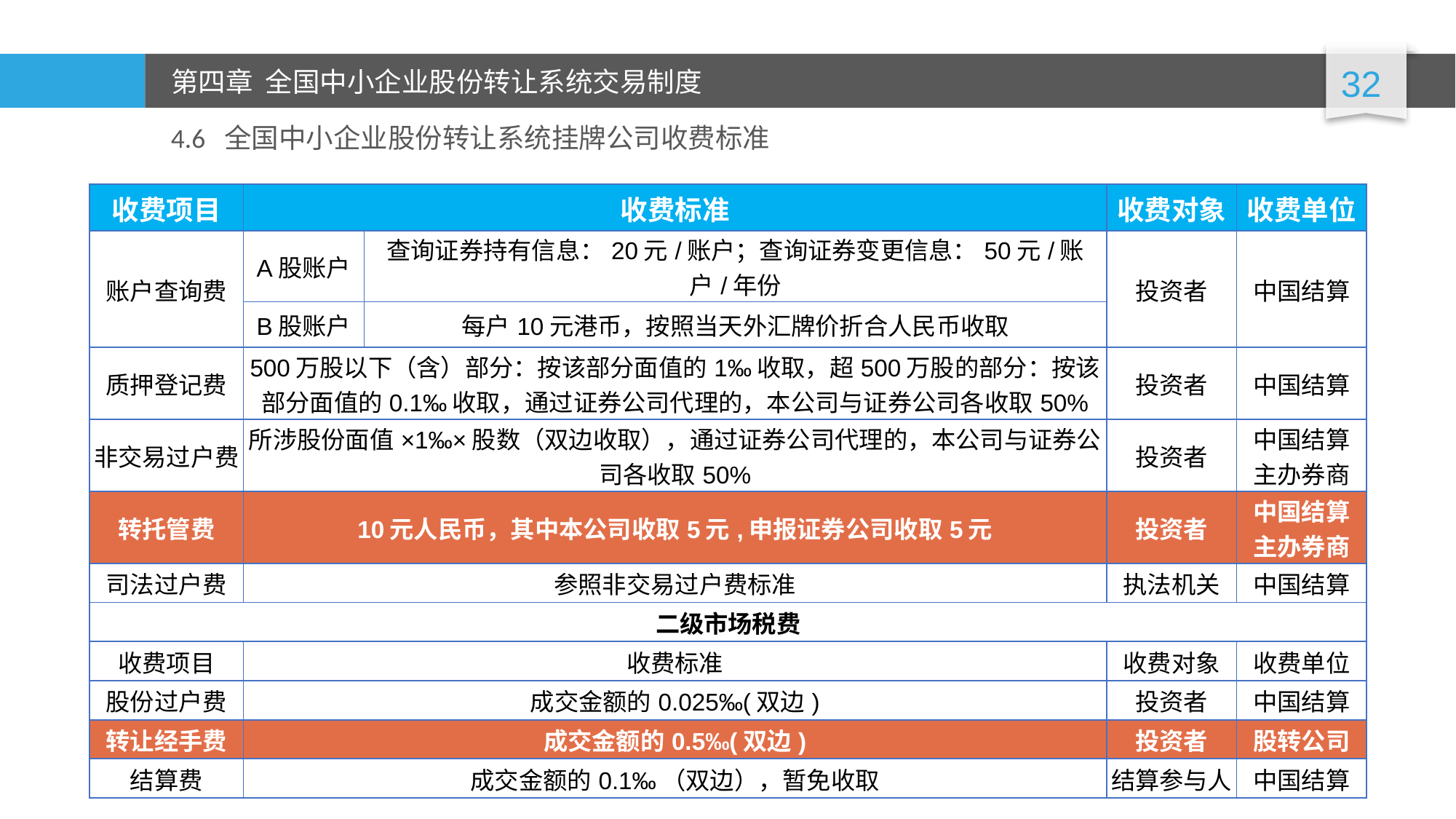

4.6  全国中小企业股份转让系统挂牌公司收费标准
| 收费项目 | 收费标准 |  | 收费对象 | 收费单位 |
| --- | --- | --- | --- | --- |
| 账户查询费 | A股账户 | 查询证券持有信息：20元/账户；查询证券变更信息：50元/账户/年份 | 投资者 | 中国结算 |
|  | B股账户 | 每户10元港币，按照当天外汇牌价折合人民币收取 |  |  |
| 质押登记费 | 500万股以下（含）部分：按该部分面值的1‰收取，超500万股的部分：按该部分面值的0.1‰收取，通过证券公司代理的，本公司与证券公司各收取50% |  | 投资者 | 中国结算 |
| 非交易过户费 | 所涉股份面值×1‰×股数（双边收取），通过证券公司代理的，本公司与证券公司各收取50% |  | 投资者 | 中国结算 主办券商 |
| 转托管费 | 10元人民币，其中本公司收取5元,申报证券公司收取5元 |  | 投资者 | 中国结算 主办券商 |
| 司法过户费 | 参照非交易过户费标准 |  | 执法机关 | 中国结算 |
| 二级市场税费 |  |  |  |  |
| 收费项目 | 收费标准 |  | 收费对象 | 收费单位 |
| 股份过户费 | 成交金额的0.025‰(双边) |  | 投资者 | 中国结算 |
| 转让经手费 | 成交金额的0.5‰(双边) |  | 投资者 | 股转公司 |
| 结算费 | 成交金额的0.1‰（双边），暂免收取 |  | 结算参与人 | 中国结算 |